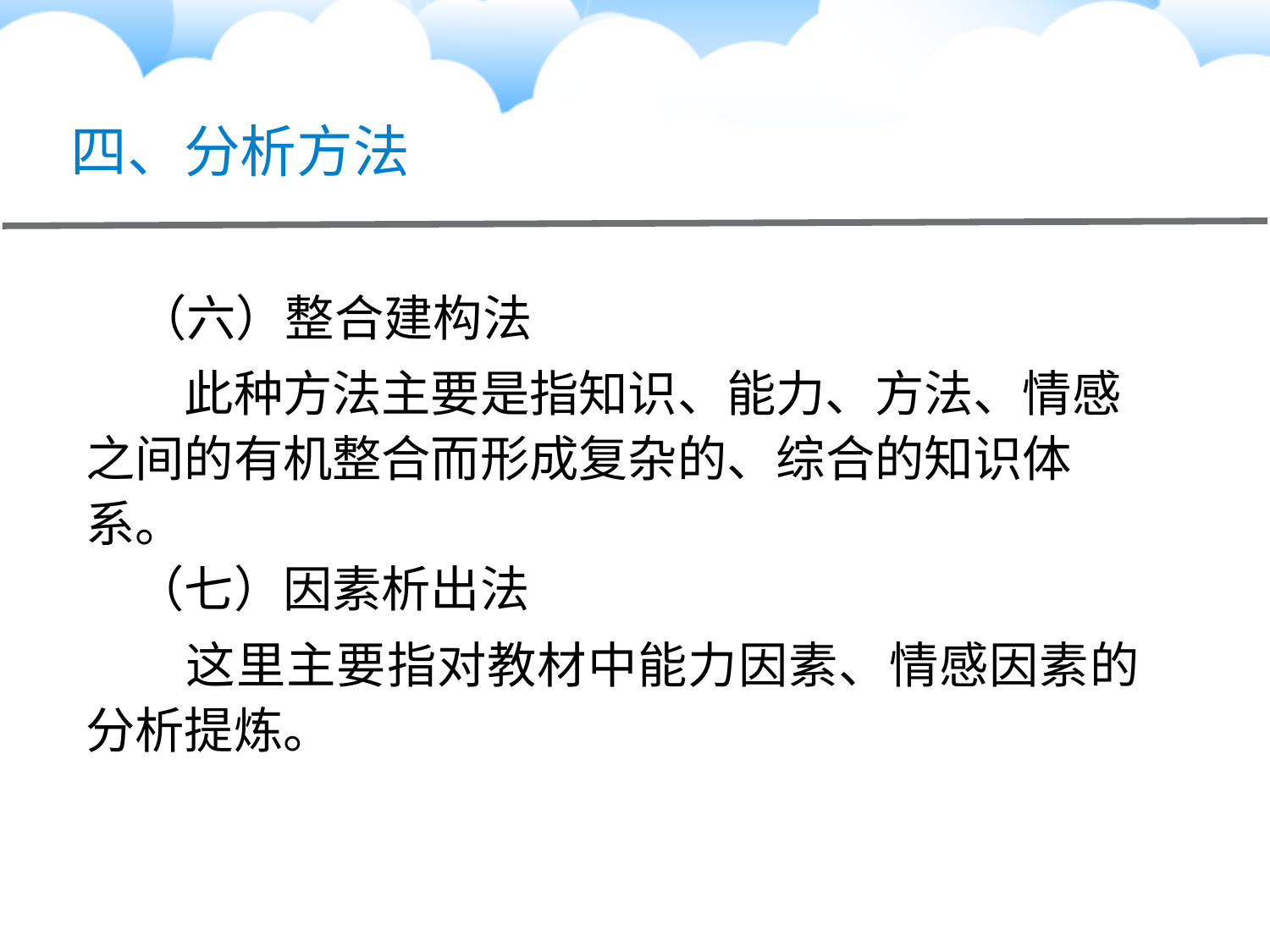

# 四、分析方法
 　（六）整合建构法
　　此种方法主要是指知识、能力、方法、情感之间的有机整合而形成复杂的、综合的知识体系。　　　　　　　　　　　　　　　　　　　　（七）因素析出法
　　这里主要指对教材中能力因素、情感因素的分析提炼。